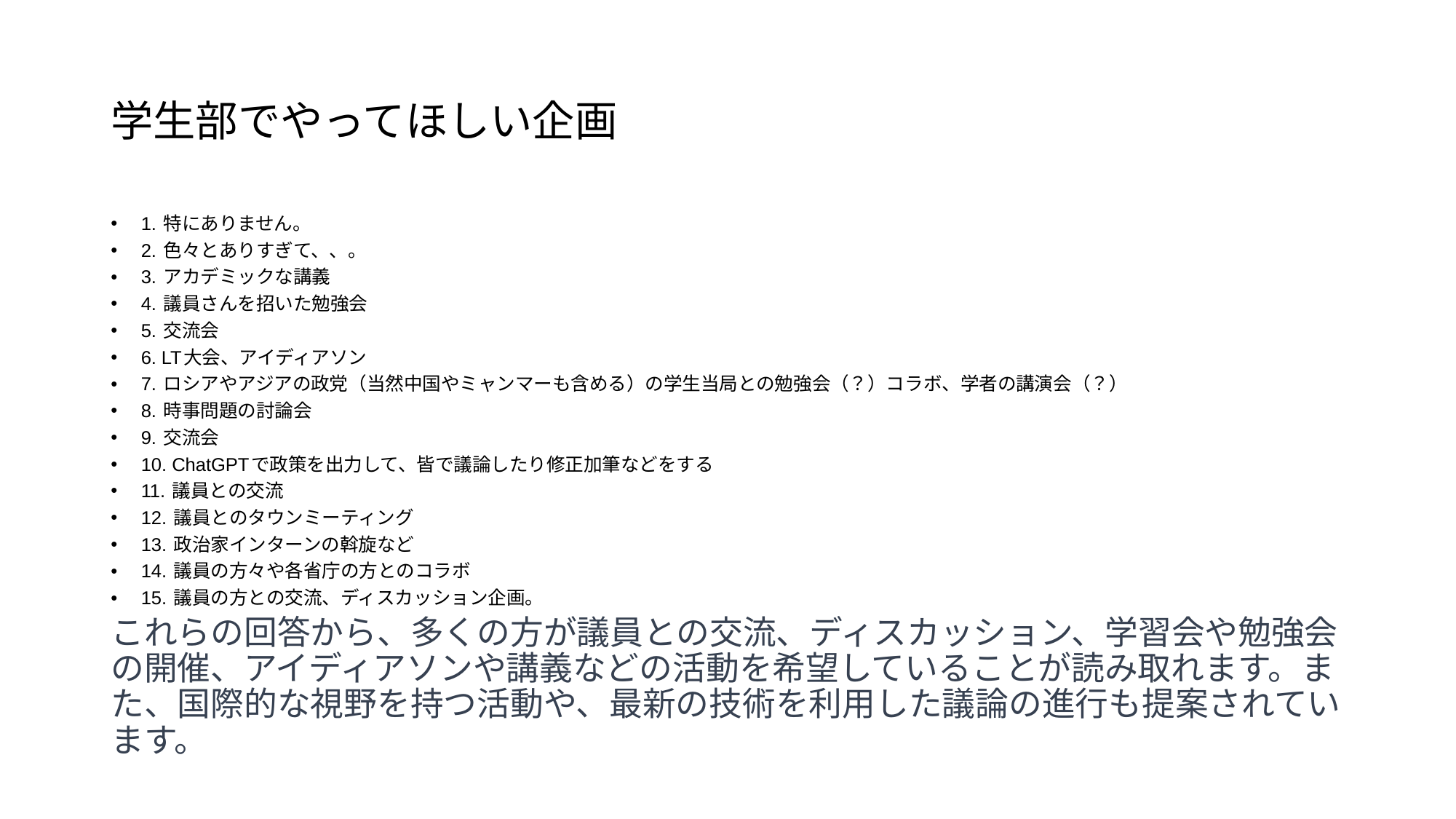

# 学生部でやってほしい企画

1. 特にありません。
2. 色々とありすぎて、、。
3. アカデミックな講義
4. 議員さんを招いた勉強会
5. 交流会
6. LT大会、アイディアソン
7. ロシアやアジアの政党（当然中国やミャンマーも含める）の学生当局との勉強会（？）コラボ、学者の講演会（？）
8. 時事問題の討論会
9. 交流会
10. ChatGPTで政策を出力して、皆で議論したり修正加筆などをする
11. 議員との交流
12. 議員とのタウンミーティング
13. 政治家インターンの斡旋など
14. 議員の方々や各省庁の方とのコラボ
15. 議員の方との交流、ディスカッション企画。
これらの回答から、多くの方が議員との交流、ディスカッション、学習会や勉強会の開催、アイディアソンや講義などの活動を希望していることが読み取れます。また、国際的な視野を持つ活動や、最新の技術を利用した議論の進行も提案されています。